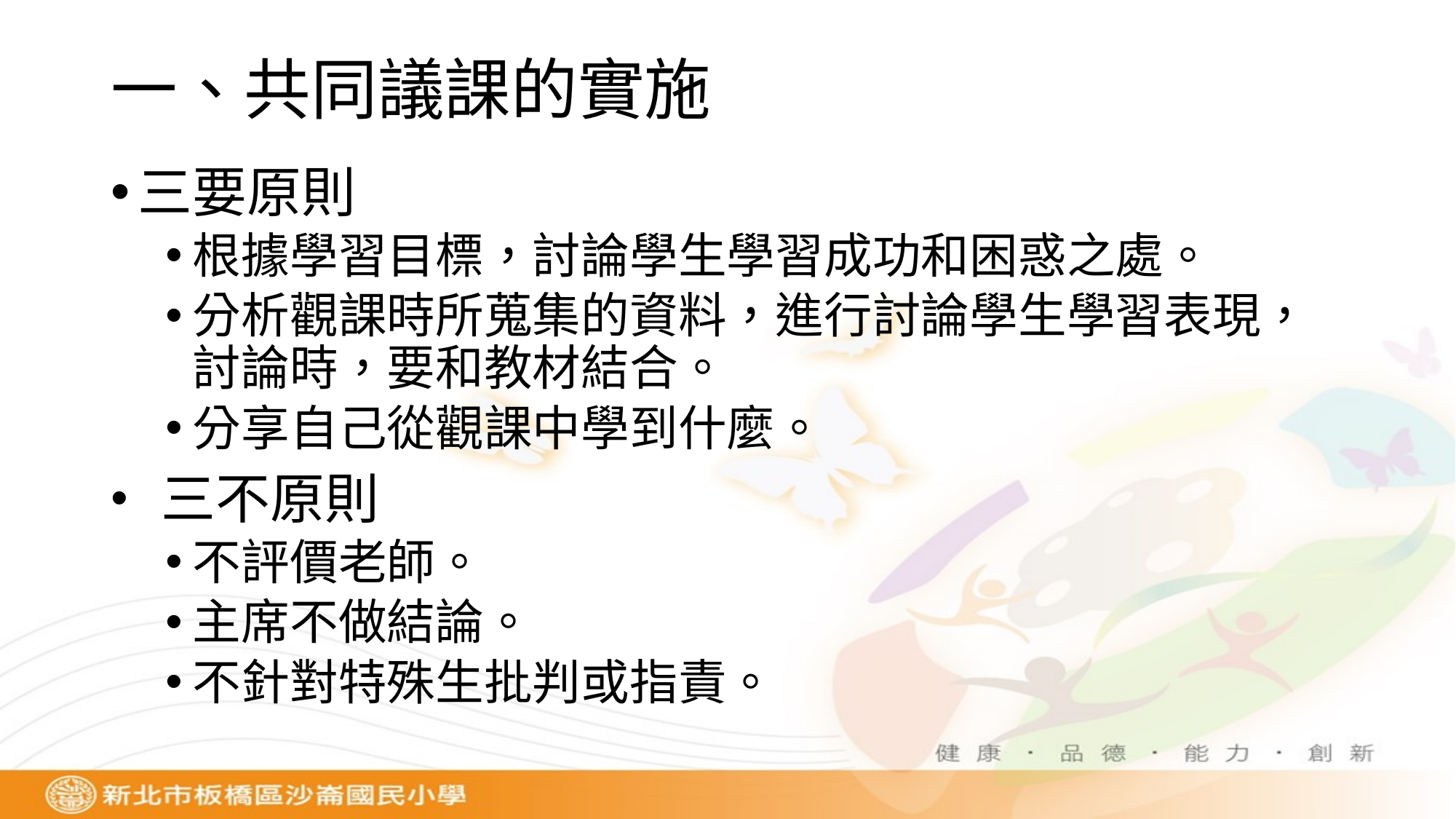

# 一、共同議課的實施
三要原則
根據學習目標，討論學生學習成功和困惑之處。
分析觀課時所蒐集的資料，進行討論學生學習表現，討論時，要和教材結合。
分享自己從觀課中學到什麼。
 三不原則
不評價老師。
主席不做結論。
不針對特殊生批判或指責。